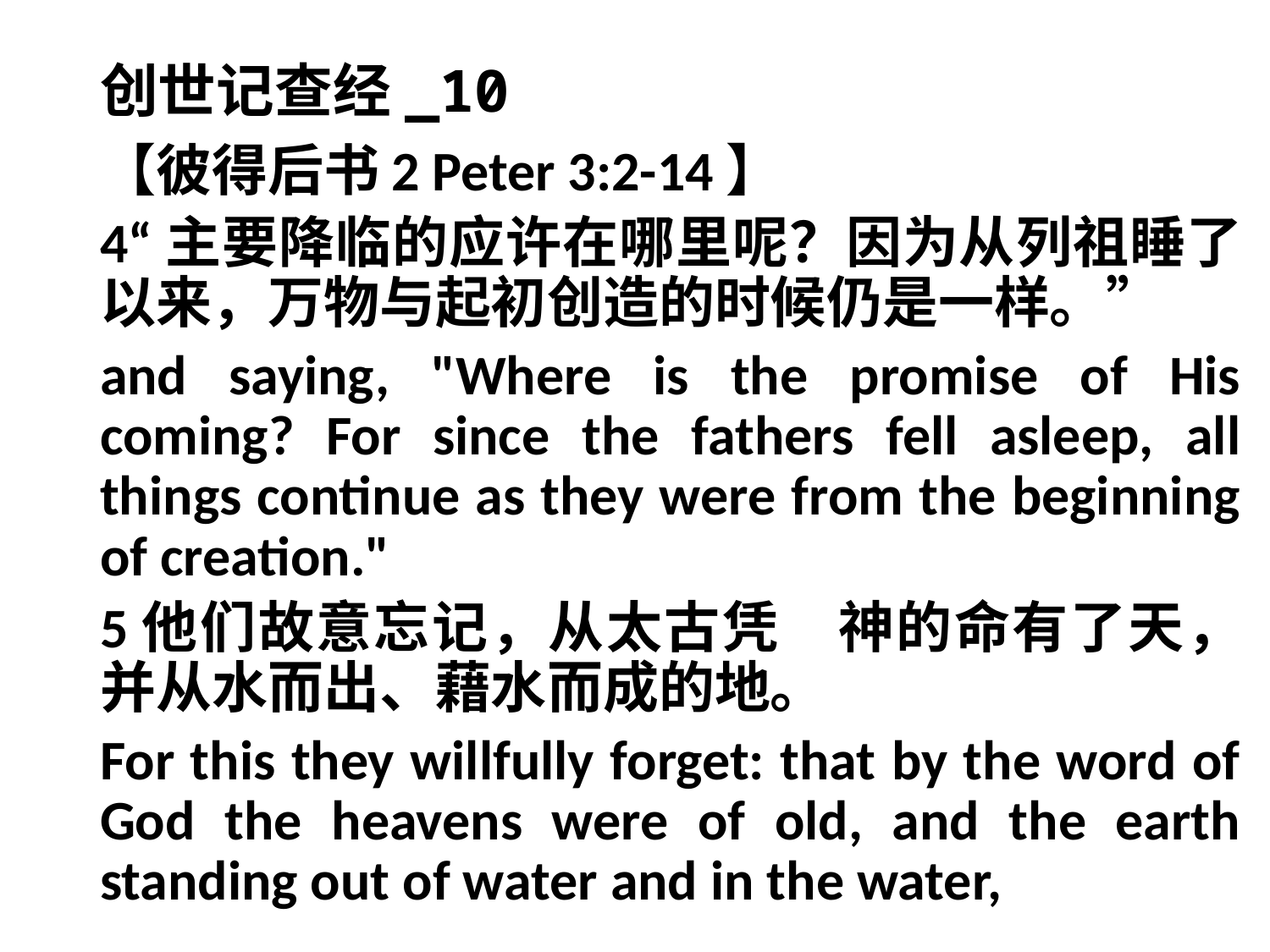

# 创世记查经_10
【彼得后书2 Peter 3:2-14】
4“主要降临的应许在哪里呢？因为从列祖睡了以来，万物与起初创造的时候仍是一样。”
and saying, "Where is the promise of His coming? For since the fathers fell asleep, all things continue as they were from the beginning of creation."
5他们故意忘记，从太古凭　神的命有了天，并从水而出、藉水而成的地。
For this they willfully forget: that by the word of God the heavens were of old, and the earth standing out of water and in the water,